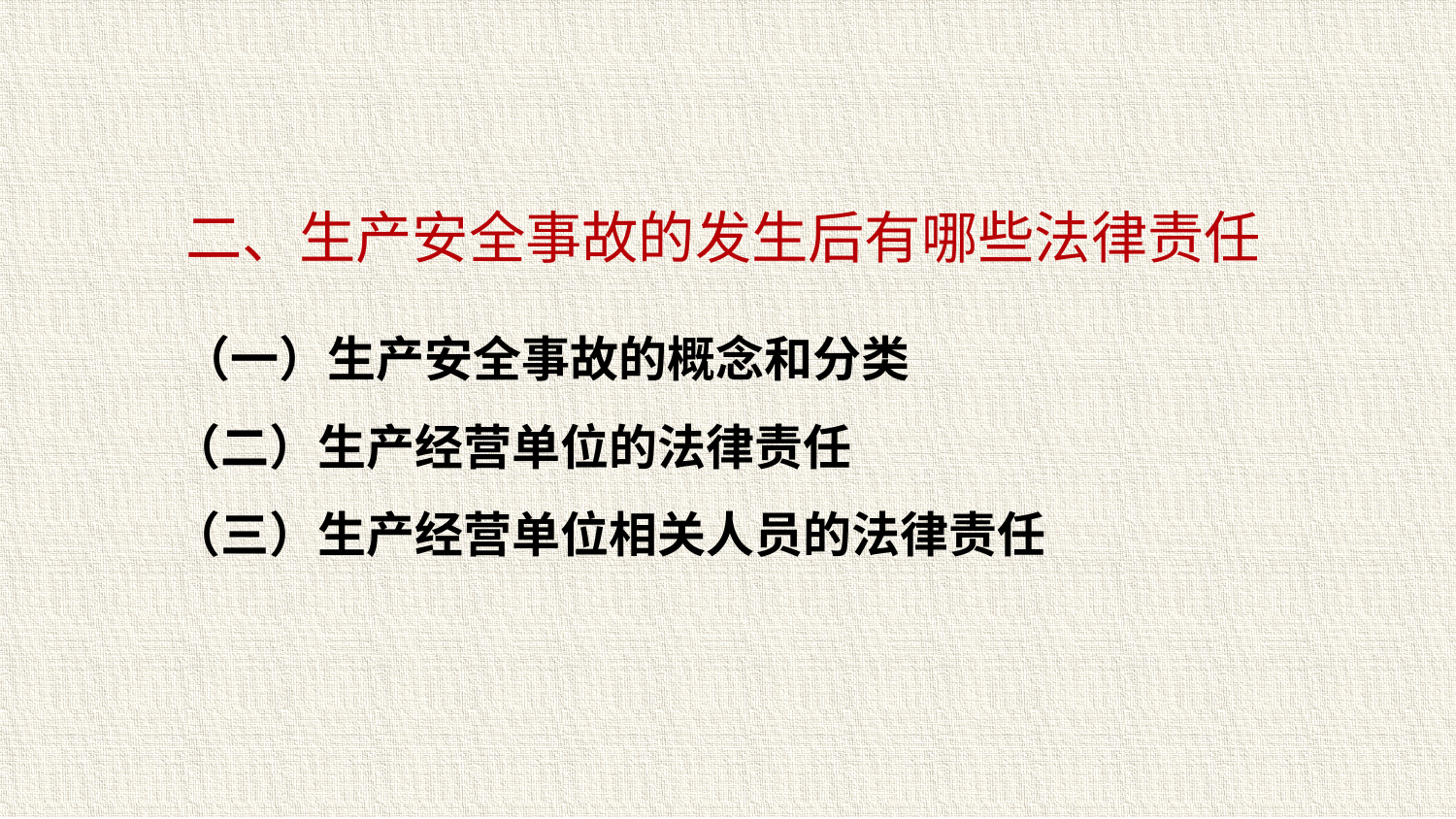

二、生产安全事故的发生后有哪些法律责任
      （一）生产安全事故的概念和分类
      （二）生产经营单位的法律责任
      （三）生产经营单位相关人员的法律责任